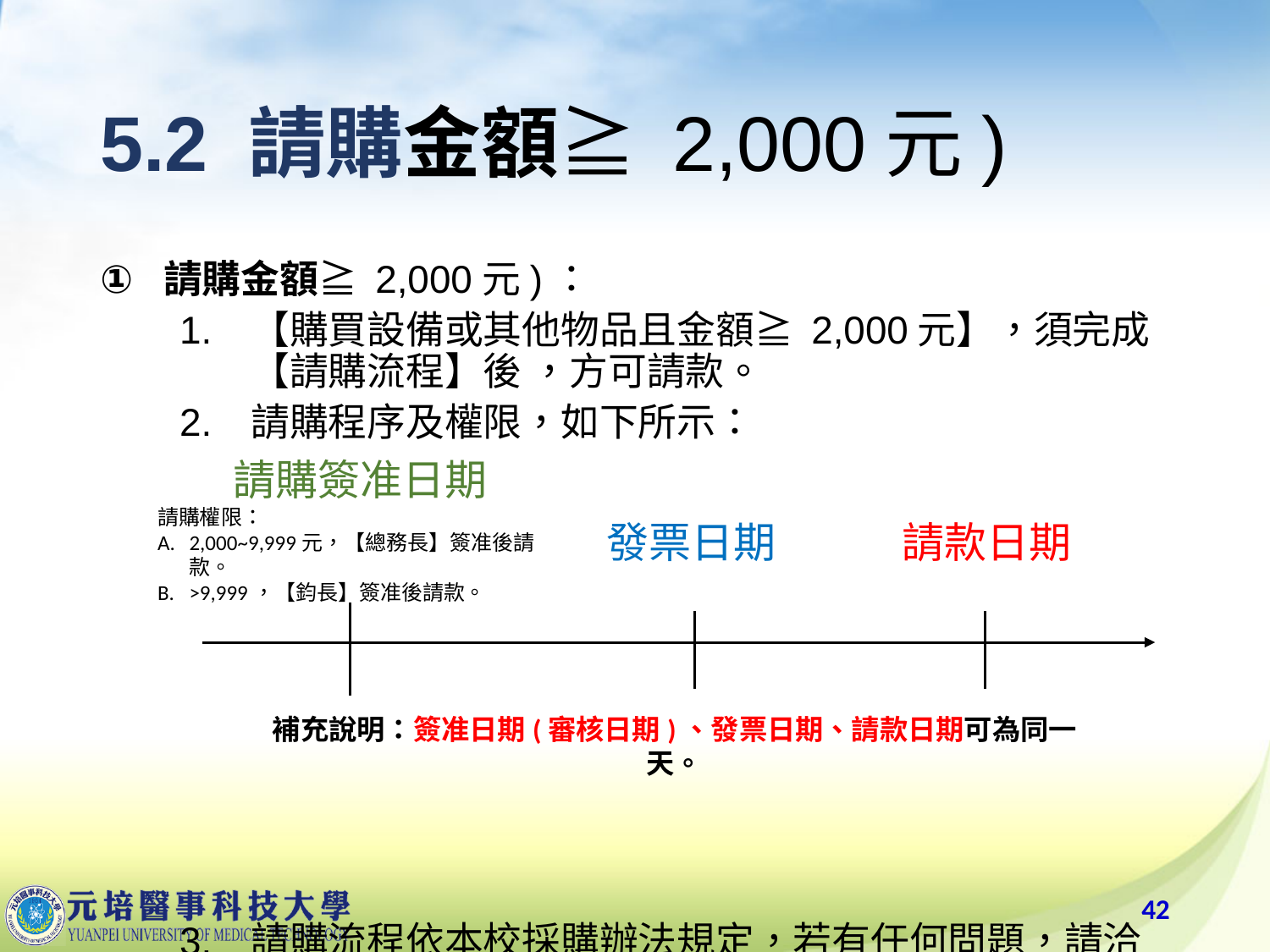

# 5.2 請購金額≧ 2,000元)
請購金額≧ 2,000元)：
【購買設備或其他物品且金額≧ 2,000元】，須完成【請購流程】後 ，方可請款。
請購程序及權限，如下所示：

請購流程依本校採購辦法規定，若有任何問題，請洽【採購組#2380】 。

發票日期
請款日期
請購簽准日期
請購權限：
2,000~9,999元，【總務長】簽准後請款。
>9,999，【鈞長】簽准後請款。

補充說明：簽准日期(審核日期)、發票日期、請款日期可為同一天。

42